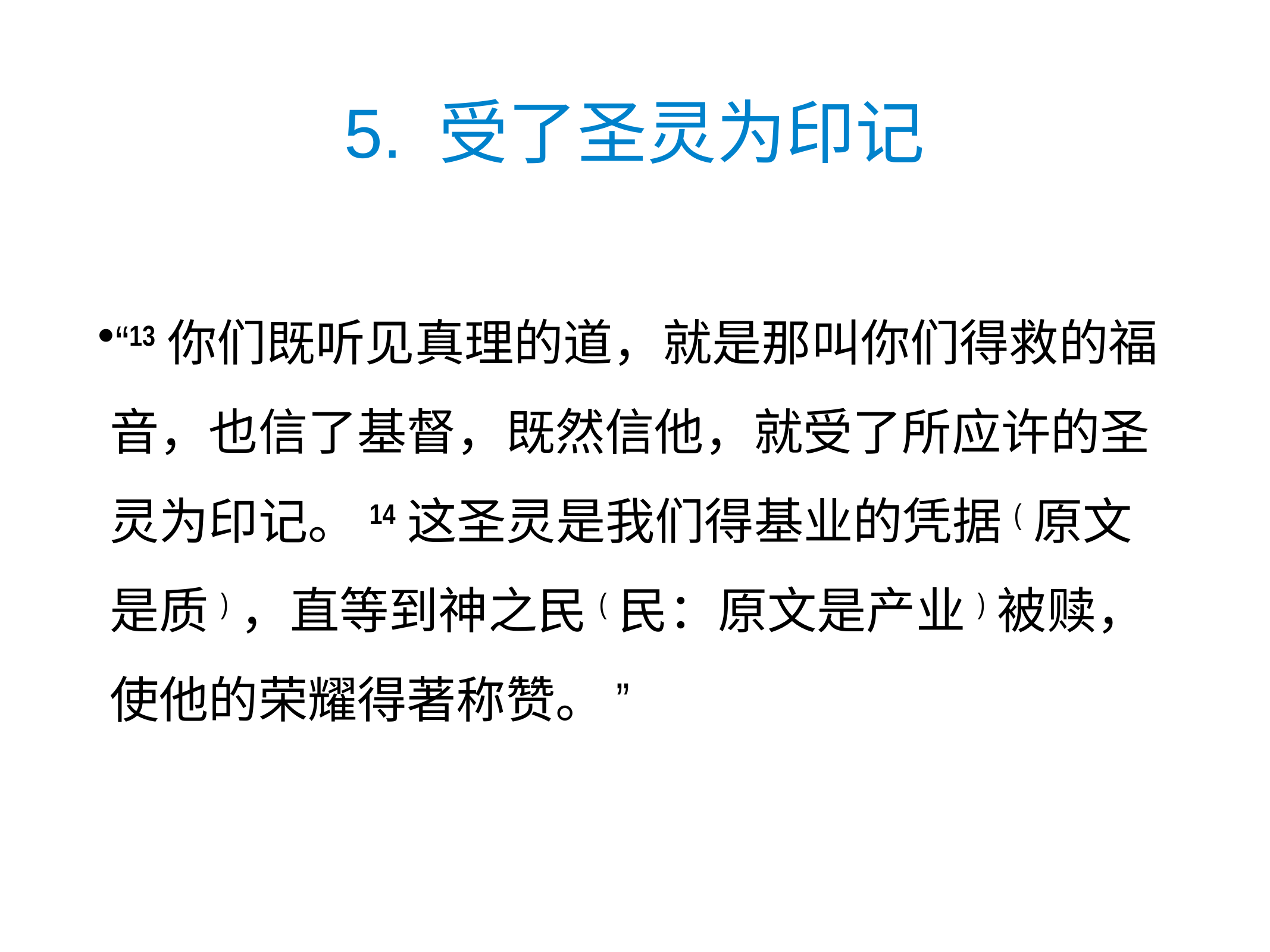

# 5. 受了圣灵为印记

“13你们既听见真理的道，就是那叫你们得救的福音，也信了基督，既然信他，就受了所应许的圣灵为印记。14这圣灵是我们得基业的凭据(原文是质)，直等到神之民(民：原文是产业)被赎，使他的荣耀得著称赞。 ”